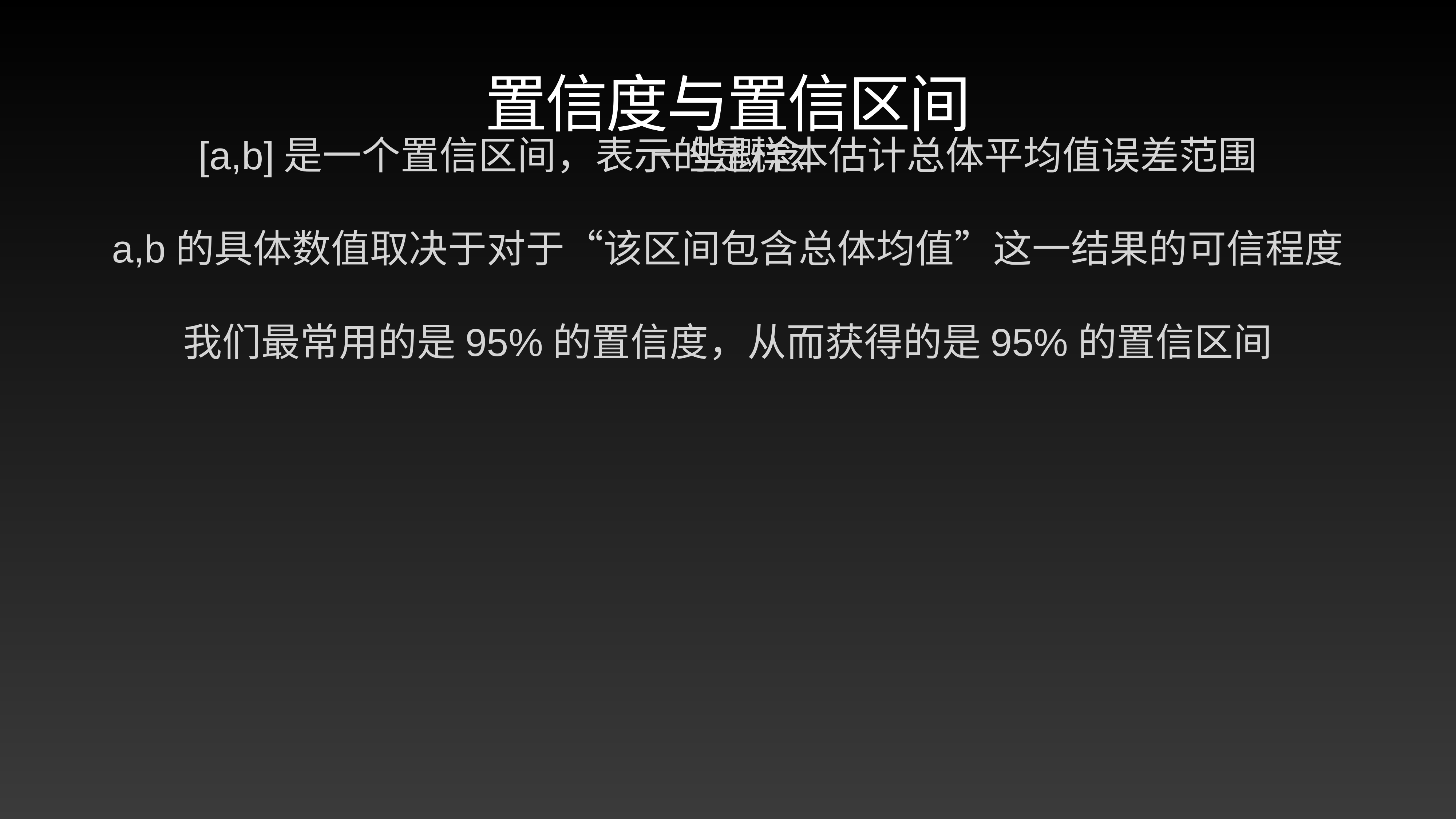

[a,b]是一个置信区间，表示的是样本估计总体平均值误差范围

a,b的具体数值取决于对于“该区间包含总体均值”这一结果的可信程度

我们最常用的是95%的置信度，从而获得的是95%的置信区间
# 置信度与置信区间
一些概念